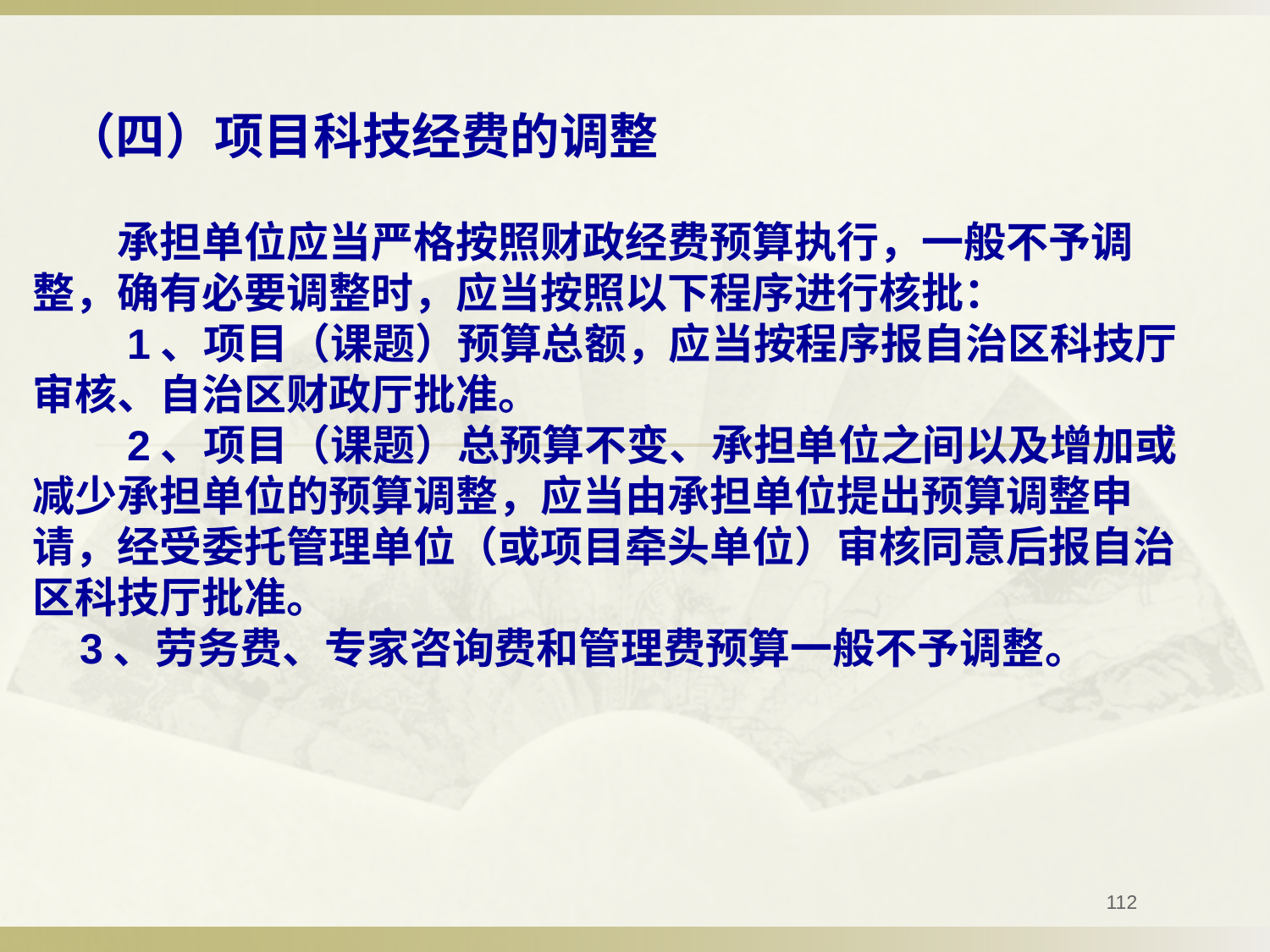

（四）项目科技经费的调整

　　承担单位应当严格按照财政经费预算执行，一般不予调整，确有必要调整时，应当按照以下程序进行核批：
　　1、项目（课题）预算总额，应当按程序报自治区科技厅审核、自治区财政厅批准。
　　2、项目（课题）总预算不变、承担单位之间以及增加或减少承担单位的预算调整，应当由承担单位提出预算调整申请，经受委托管理单位（或项目牵头单位）审核同意后报自治区科技厅批准。
    3、劳务费、专家咨询费和管理费预算一般不予调整。

112